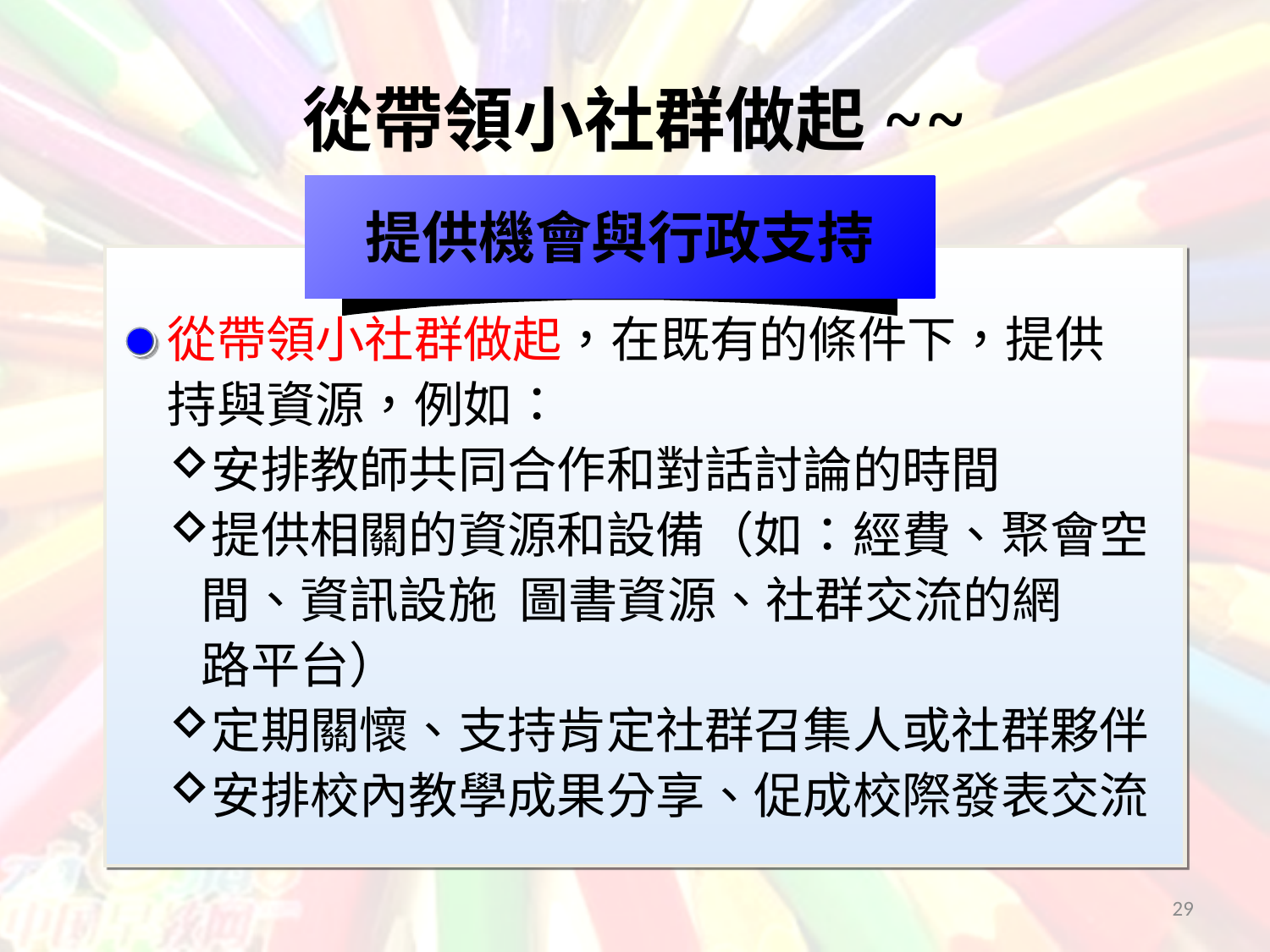

# 從帶領小社群做起~~

提供機會與行政支持

從帶領小社群做起，在既有的條件下，提供
持與資源，例如：
安排教師共同合作和對話討論的時間
提供相關的資源和設備（如：經費、聚會空
  間、資訊設施  圖書資源、社群交流的網
  路平台）
定期關懷、支持肯定社群召集人或社群夥伴
安排校內教學成果分享、促成校際發表交流

29